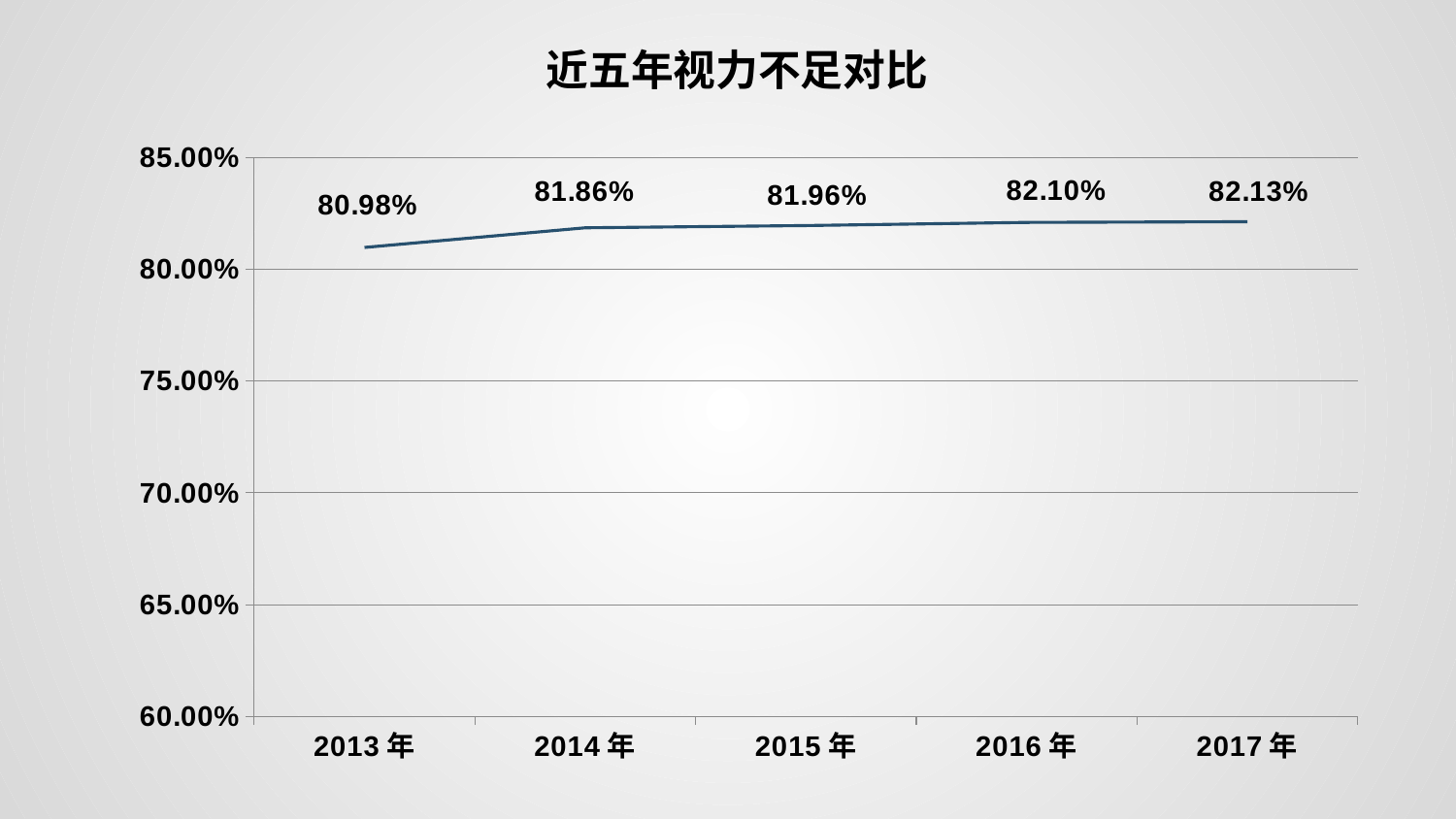

近五年视力不足对比

### Chart

| Category | 系列 1 |
|---|---|
| 2013年 | 0.8098 |
| 2014年 | 0.8186 |
| 2015年 | 0.8196 |
| 2016年 | 0.821 |
| 2017年 | 0.8213 |